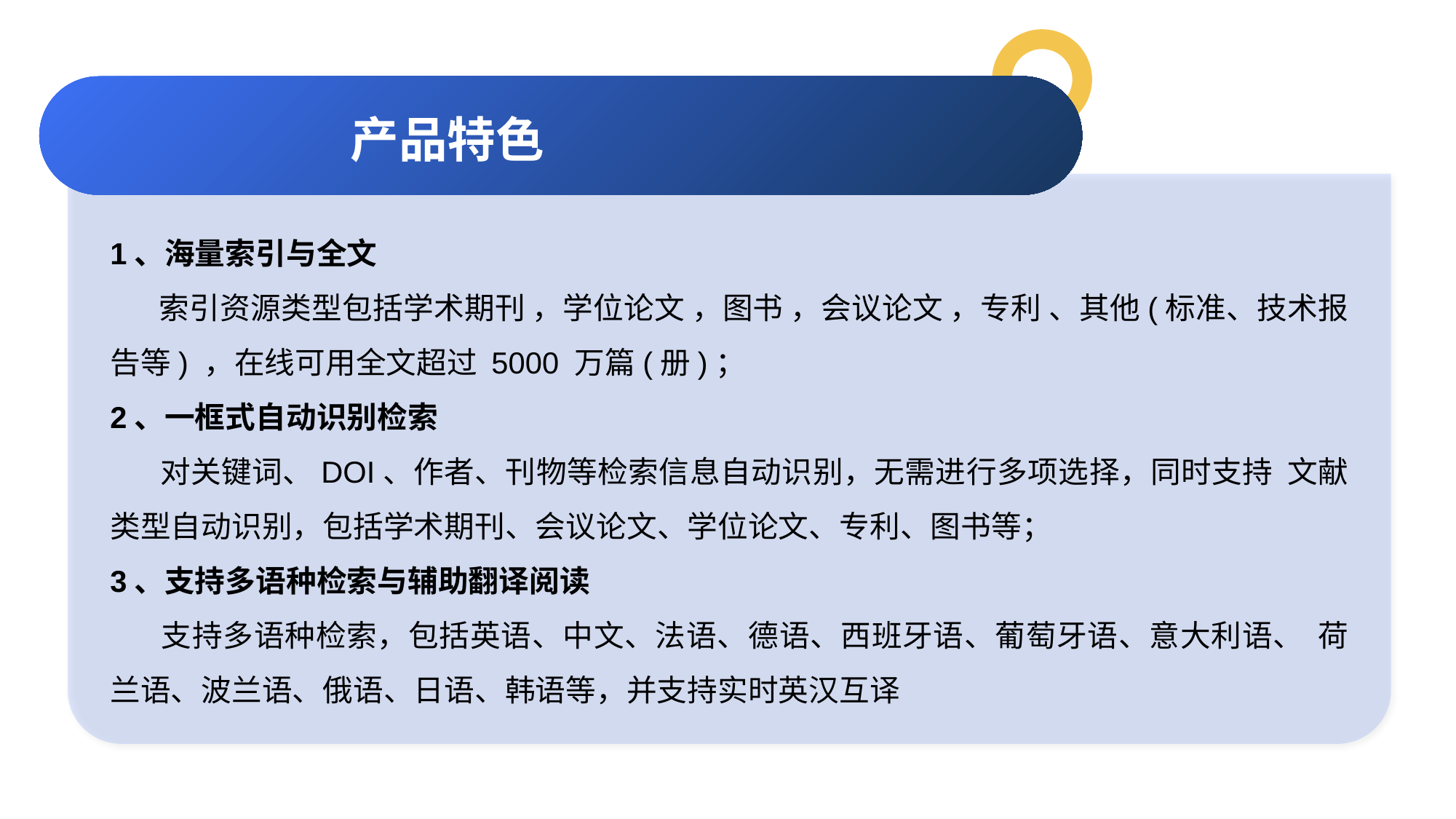

产品特色

1、海量索引与全文
      索引资源类型包括学术期刊 ，学位论文 ，图书 ，会议论文 ，专利 、其他(标准、技术报告等) ，在线可用全文超过 5000 万篇(册)；
2、一框式自动识别检索
      对关键词、DOI、作者、刊物等检索信息自动识别，无需进行多项选择，同时支持  文献类型自动识别，包括学术期刊、会议论文、学位论文、专利、图书等；
3、支持多语种检索与辅助翻译阅读
      支持多语种检索，包括英语、中文、法语、德语、西班牙语、葡萄牙语、意大利语、  荷兰语、波兰语、俄语、日语、韩语等，并支持实时英汉互译